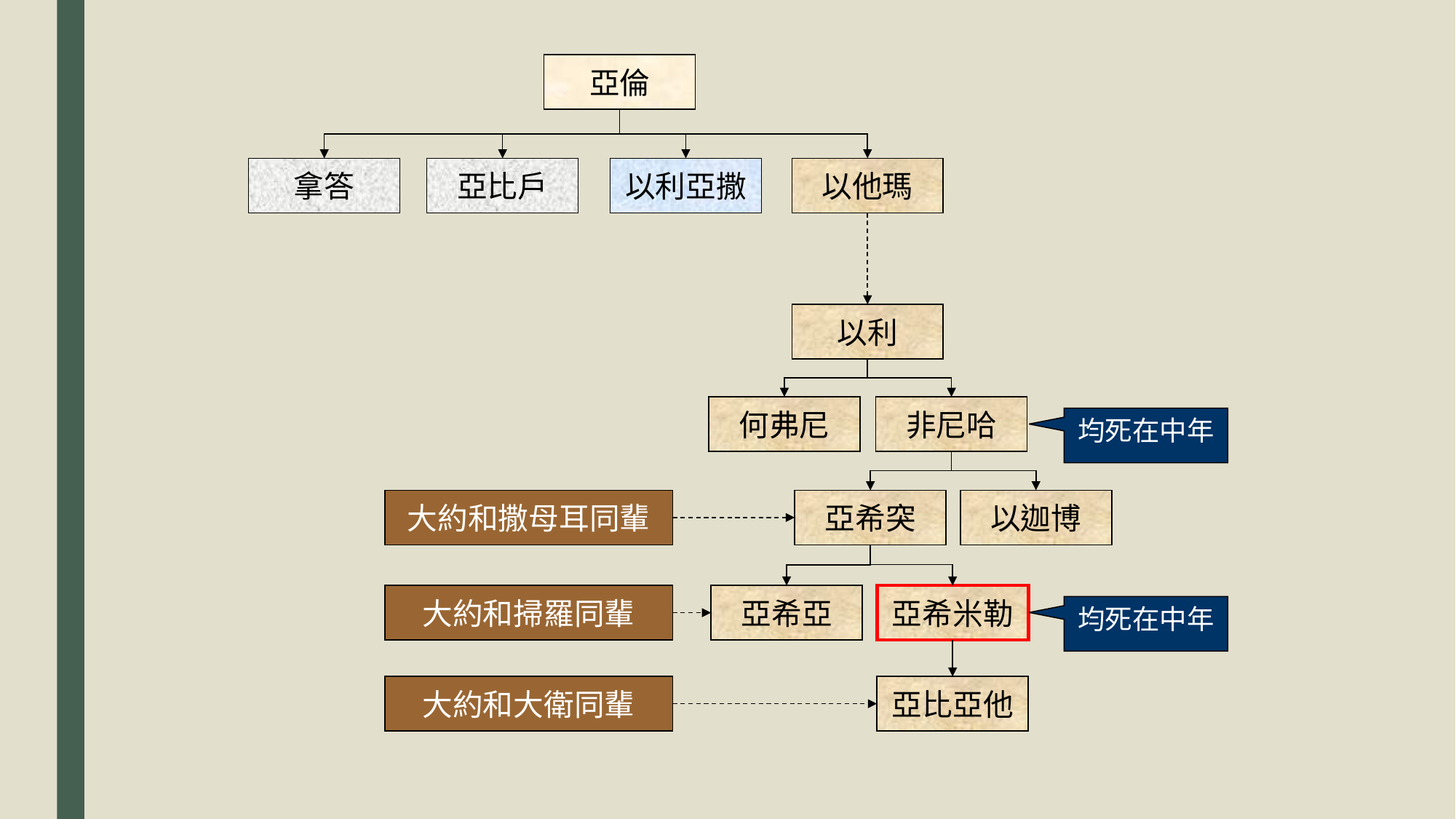

亞倫
拿答
亞比戶
以利亞撒
以他瑪
以利
何弗尼
非尼哈
均死在中年
大約和撒母耳同輩
亞希突
以迦博
大約和掃羅同輩
亞希亞
亞希米勒
均死在中年
大約和大衛同輩
亞比亞他